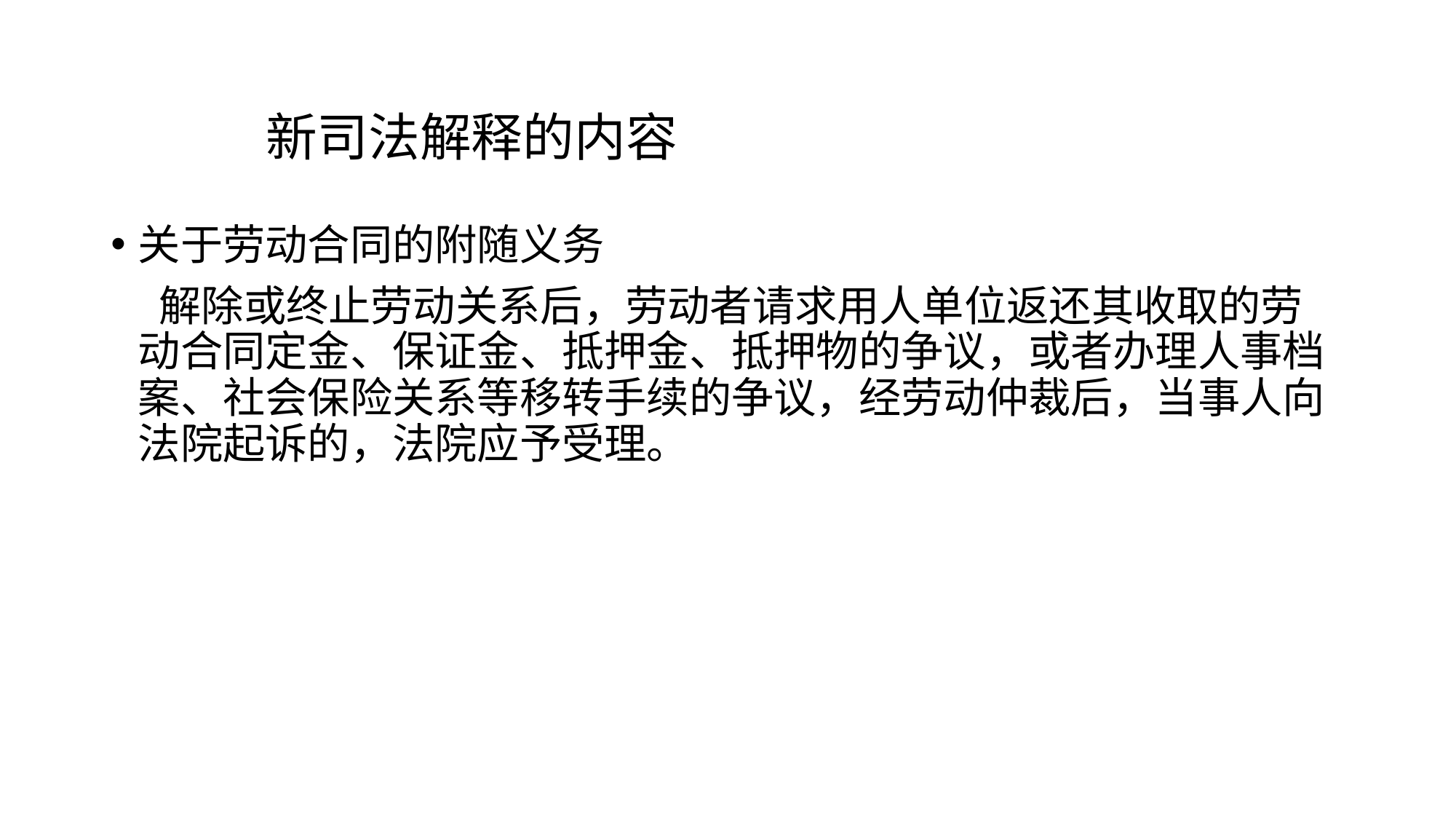

# 新司法解释的内容
关于劳动合同的附随义务
    解除或终止劳动关系后，劳动者请求用人单位返还其收取的劳动合同定金、保证金、抵押金、抵押物的争议，或者办理人事档案、社会保险关系等移转手续的争议，经劳动仲裁后，当事人向法院起诉的，法院应予受理。